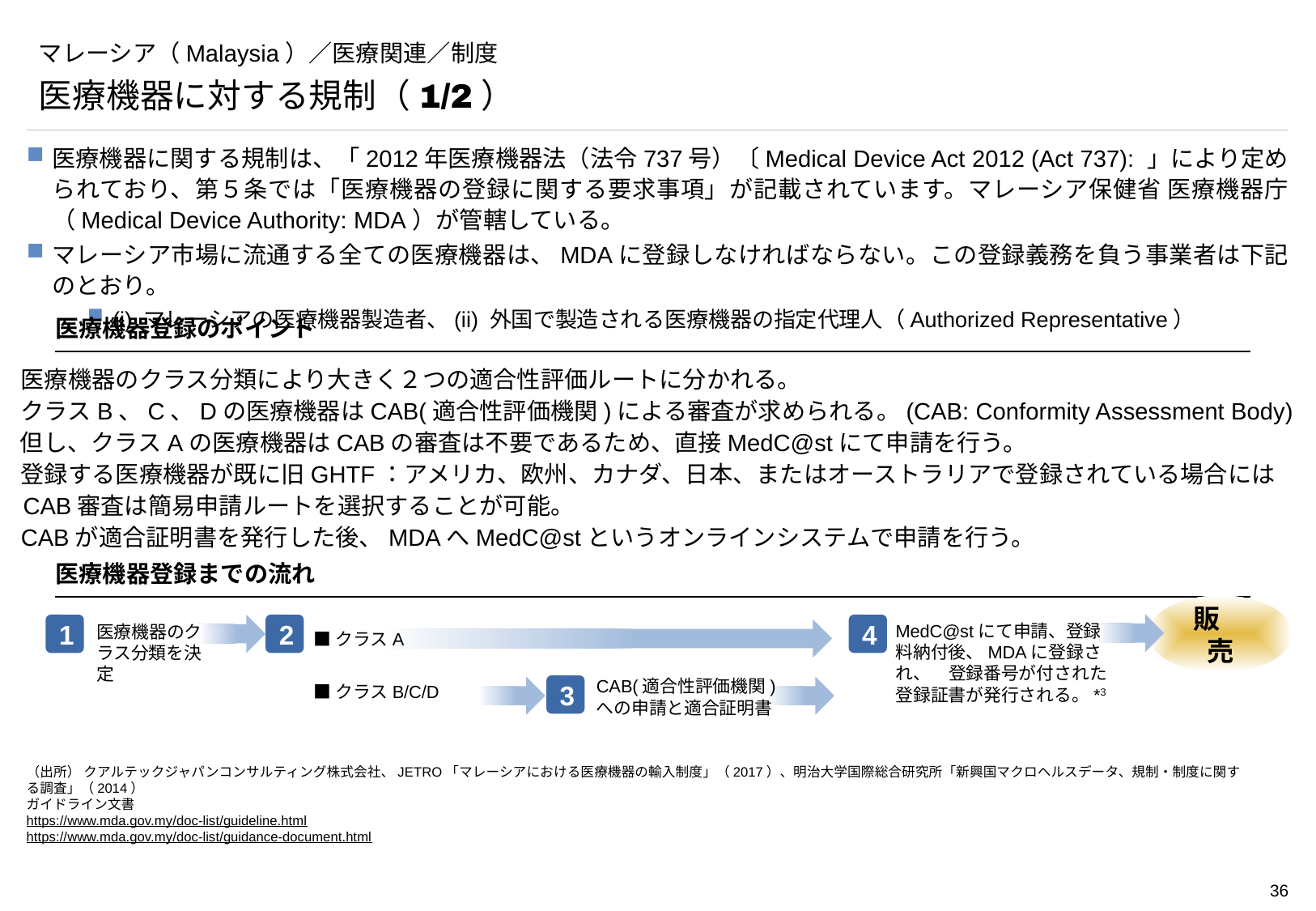

# マレーシア（Malaysia）／医療関連／制度
医療機器に対する規制（1/2）
医療機器に関する規制は、「2012年医療機器法（法令737号）〔Medical Device Act 2012 (Act 737): 」により定められており、第５条では「医療機器の登録に関する要求事項」が記載されています。マレーシア保健省 医療機器庁（Medical Device Authority: MDA）が管轄している。
マレーシア市場に流通する全ての医療機器は、MDAに登録しなければならない。この登録義務を負う事業者は下記のとおり。
(i) マレーシアの医療機器製造者、(ii) 外国で製造される医療機器の指定代理人（Authorized Representative）
医療機器登録のポイント
医療機器のクラス分類により大きく２つの適合性評価ルートに分かれる。
クラスB、C、Dの医療機器はCAB(適合性評価機関)による審査が求められる。(CAB: Conformity Assessment Body)
      但し、クラスAの医療機器はCABの審査は不要であるため、直接MedC@stにて申請を行う。
登録する医療機器が既に旧GHTF：アメリカ、欧州、カナダ、日本、またはオーストラリアで登録されている場合には
      CAB審査は簡易申請ルートを選択することが可能。
CABが適合証明書を発行した後、MDAへMedC@stというオンラインシステムで申請を行う。
有効期間は5年間
単位：リンギット
有効期間は3年間
単位：リンギット

医療機器登録までの流れ
販　売

MedC@stにて申請、登録料納付後、MDAに登録され、　登録番号が付された登録証書が発行される。*3
1
医療機器のクラス分類を決定

2
4

■クラスA

■クラスB/C/D
CAB(適合性評価機関)への申請と適合証明書
3

（出所） クアルテックジャパンコンサルティング株式会社、JETRO「マレーシアにおける医療機器の輸入制度」（2017）、明治大学国際総合研究所「新興国マクロヘルスデータ、規制・制度に関する調査」（2014）
ガイドライン文書
https://www.mda.gov.my/doc-list/guideline.html
https://www.mda.gov.my/doc-list/guidance-document.html